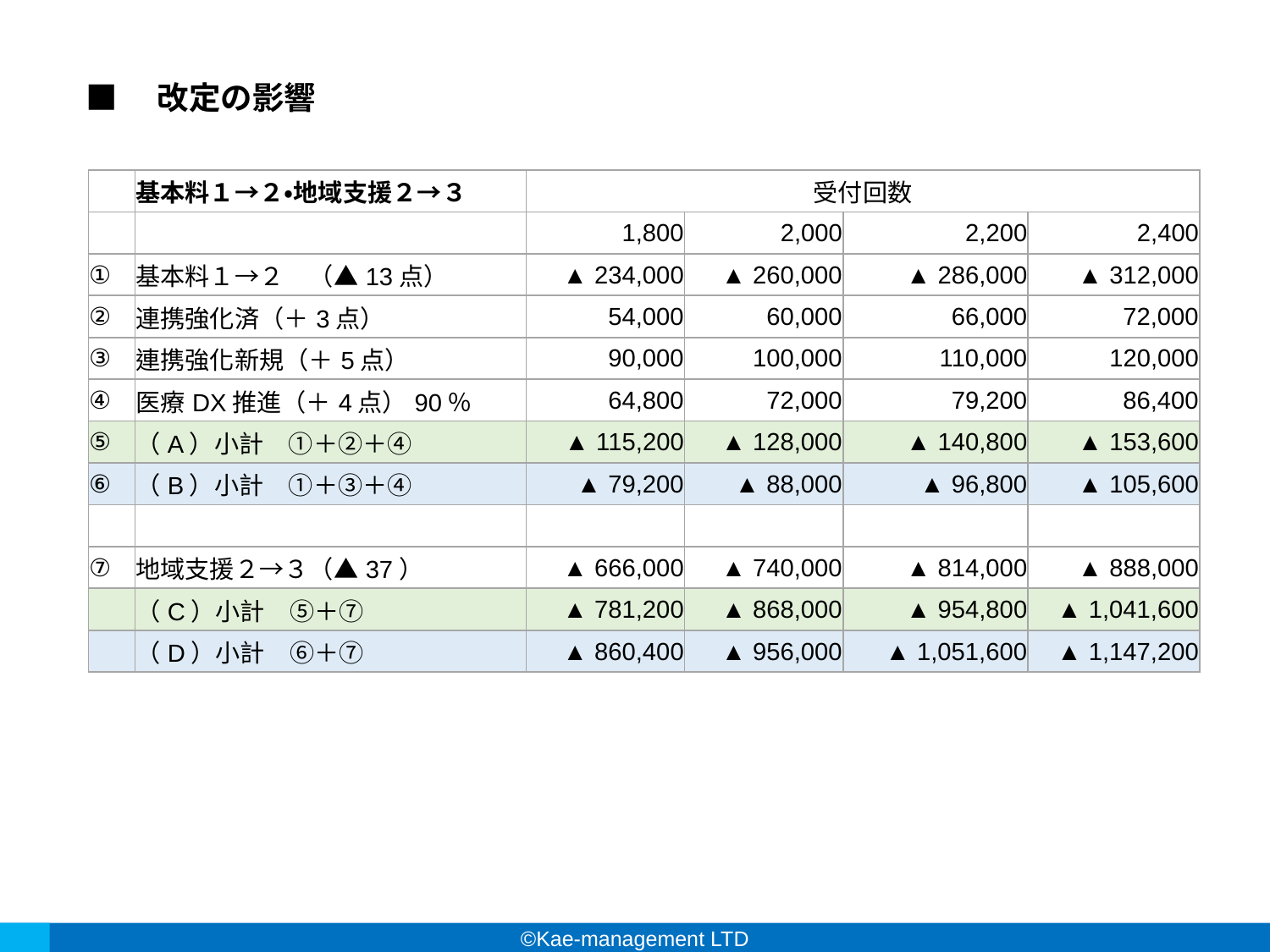

■　改定の影響
|  | 基本料１→２・地域支援２→３ | 受付回数 |  |  |  |
| --- | --- | --- | --- | --- | --- |
|  |  | 1,800 | 2,000 | 2,200 | 2,400 |
| ① | 基本料１→２　（▲13点） | ▲ 234,000 | ▲ 260,000 | ▲ 286,000 | ▲ 312,000 |
| ② | 連携強化済（＋3点） | 54,000 | 60,000 | 66,000 | 72,000 |
| ③ | 連携強化新規（＋5点） | 90,000 | 100,000 | 110,000 | 120,000 |
| ④ | 医療DX推進（＋4点）90％ | 64,800 | 72,000 | 79,200 | 86,400 |
| ⑤ | （A）小計　①＋②＋④ | ▲ 115,200 | ▲ 128,000 | ▲ 140,800 | ▲ 153,600 |
| ⑥ | （B）小計　①＋③＋④ | ▲ 79,200 | ▲ 88,000 | ▲ 96,800 | ▲ 105,600 |
|  |  |  |  |  |  |
| ⑦ | 地域支援２→３（▲37） | ▲ 666,000 | ▲ 740,000 | ▲ 814,000 | ▲ 888,000 |
|  | （C）小計　⑤＋⑦ | ▲ 781,200 | ▲ 868,000 | ▲ 954,800 | ▲ 1,041,600 |
|  | （D）小計　⑥＋⑦ | ▲ 860,400 | ▲ 956,000 | ▲ 1,051,600 | ▲ 1,147,200 |